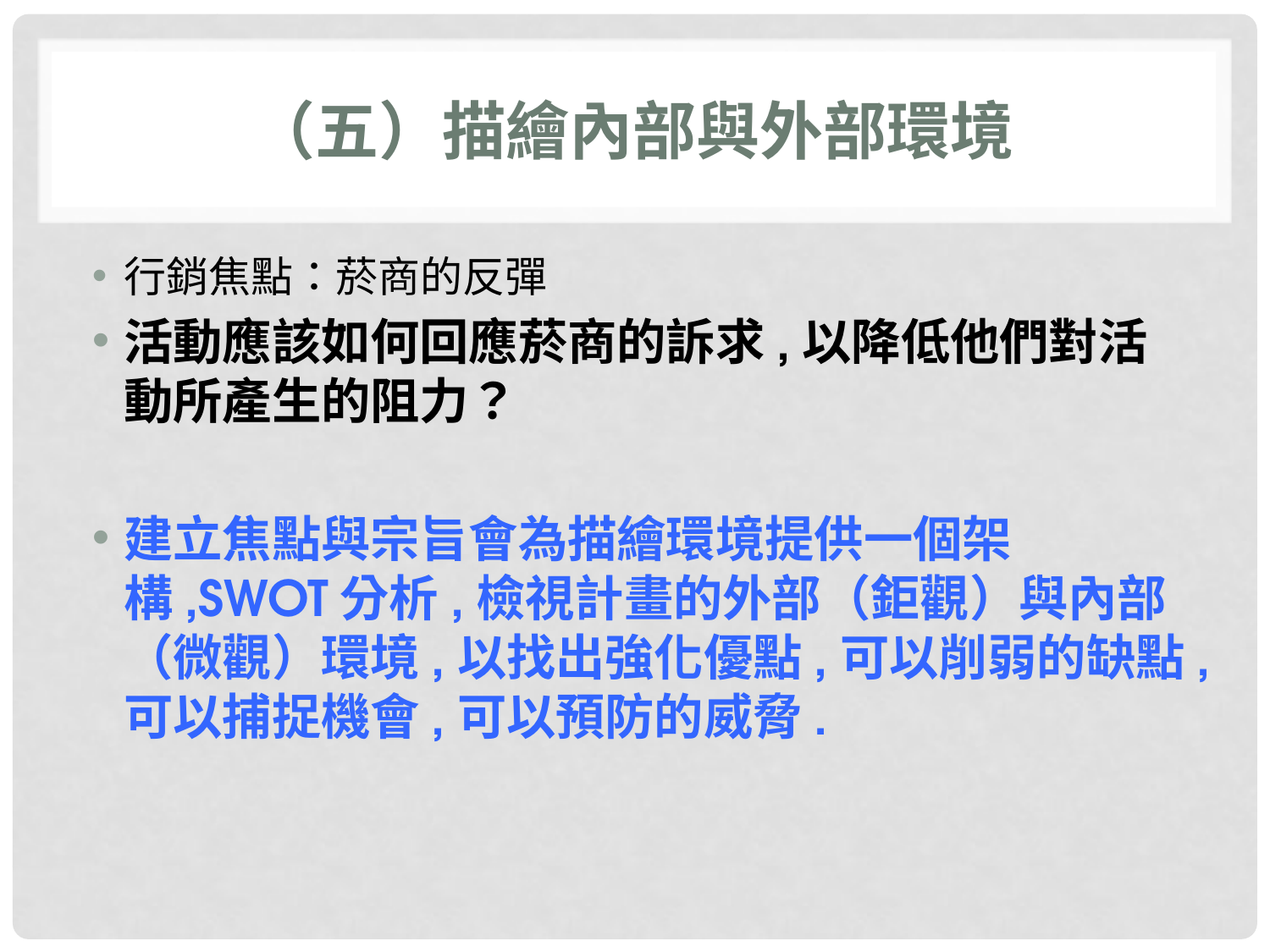

# （五）描繪內部與外部環境
行銷焦點：菸商的反彈
活動應該如何回應菸商的訴求,以降低他們對活動所產生的阻力？

建立焦點與宗旨會為描繪環境提供一個架構,SWOT分析,檢視計畫的外部（鉅觀）與內部（微觀）環境,以找出強化優點,可以削弱的缺點,可以捕捉機會,可以預防的威脅.